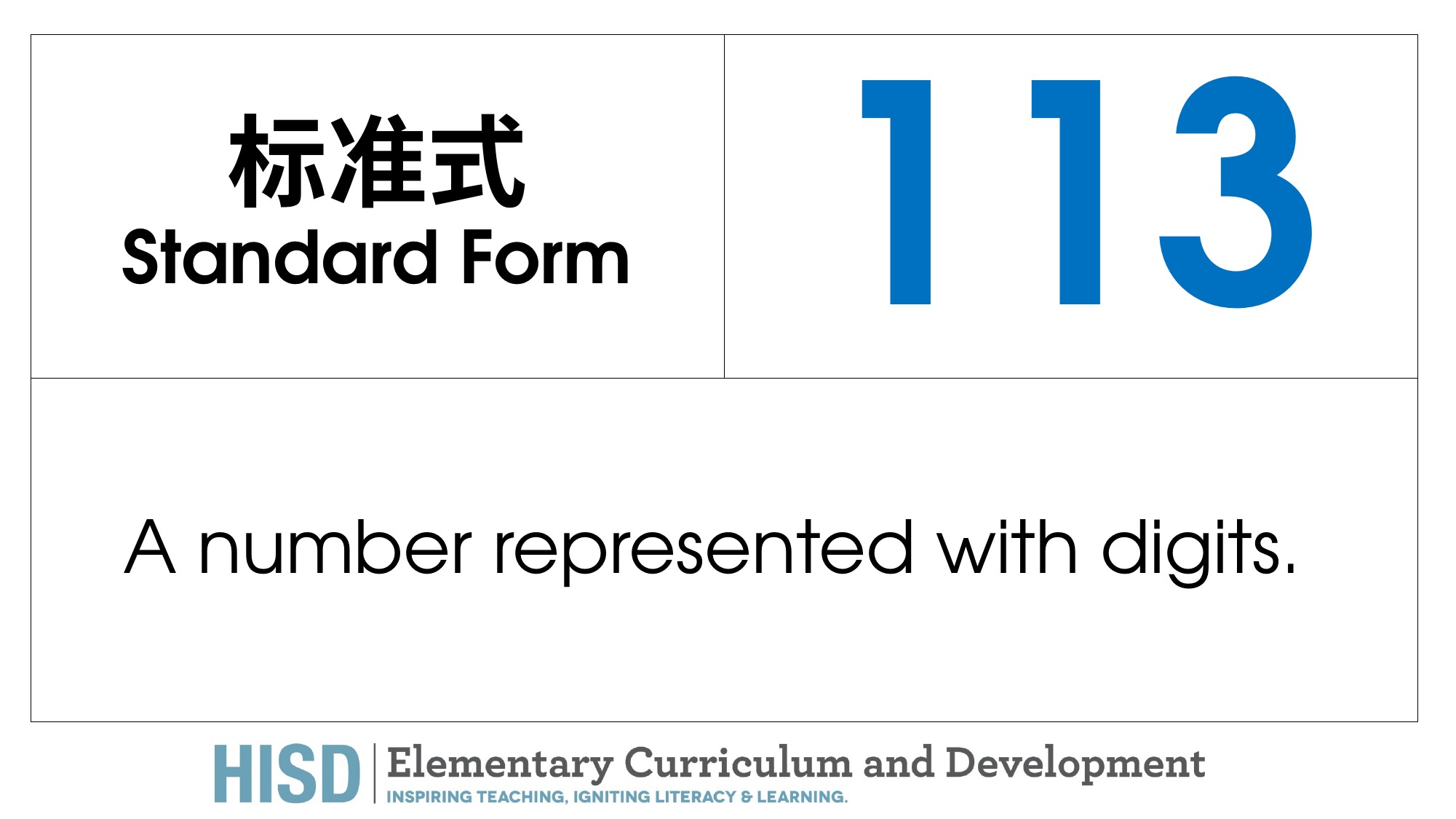

# 标准式 Standard Form
113
A number represented with digits.